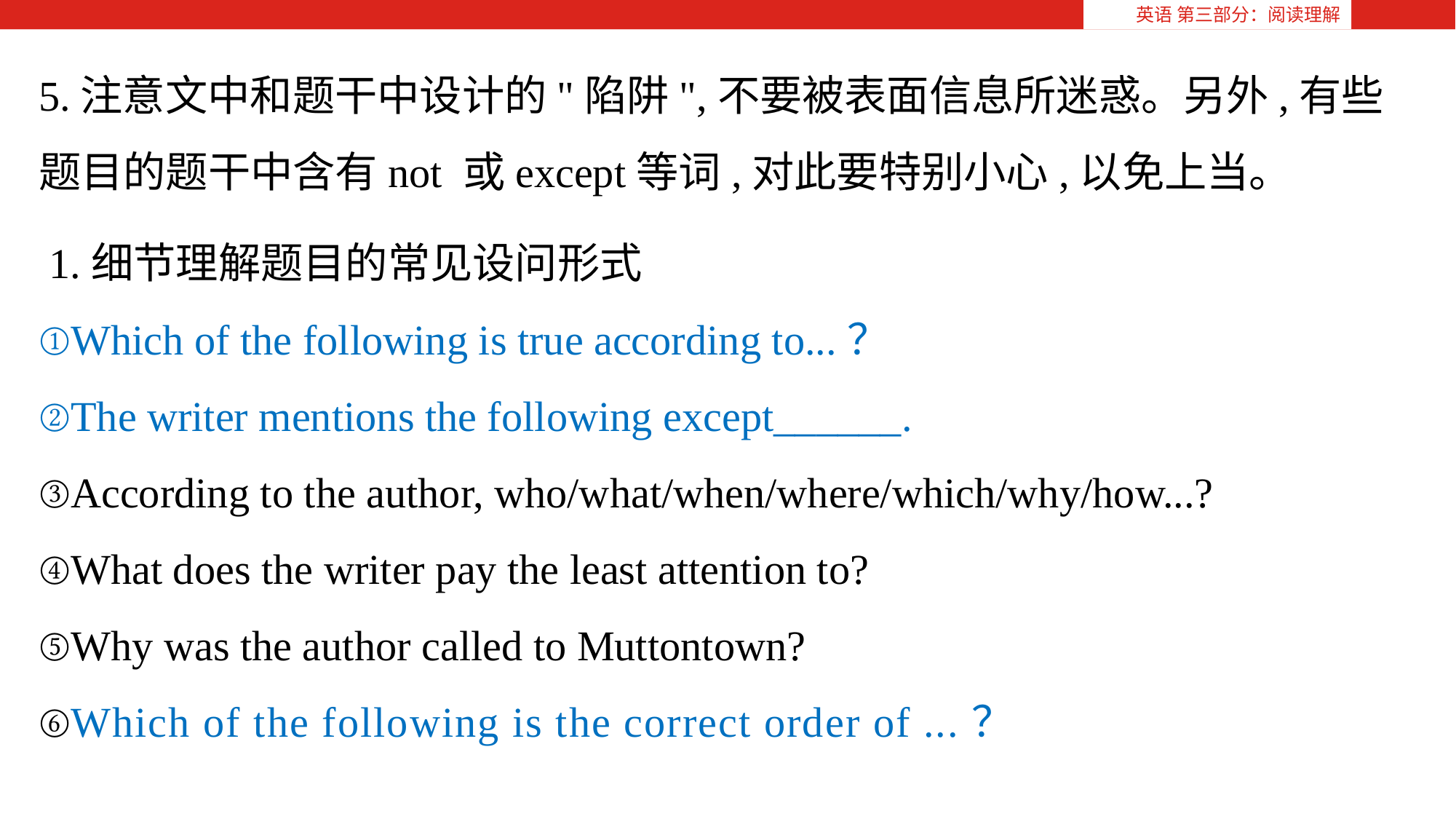

英语 第三部分：阅读理解

5.注意文中和题干中设计的"陷阱",不要被表面信息所迷惑。另外,有些题目的题干中含有not 或except等词,对此要特别小心,以免上当。
 1.细节理解题目的常见设问形式
①Which of the following is true according to...？
②The writer mentions the following except______.
③According to the author, who/what/when/where/which/why/how...?
④What does the writer pay the least attention to?
⑤Why was the author called to Muttontown?
⑥Which of the following is the correct order of ...？